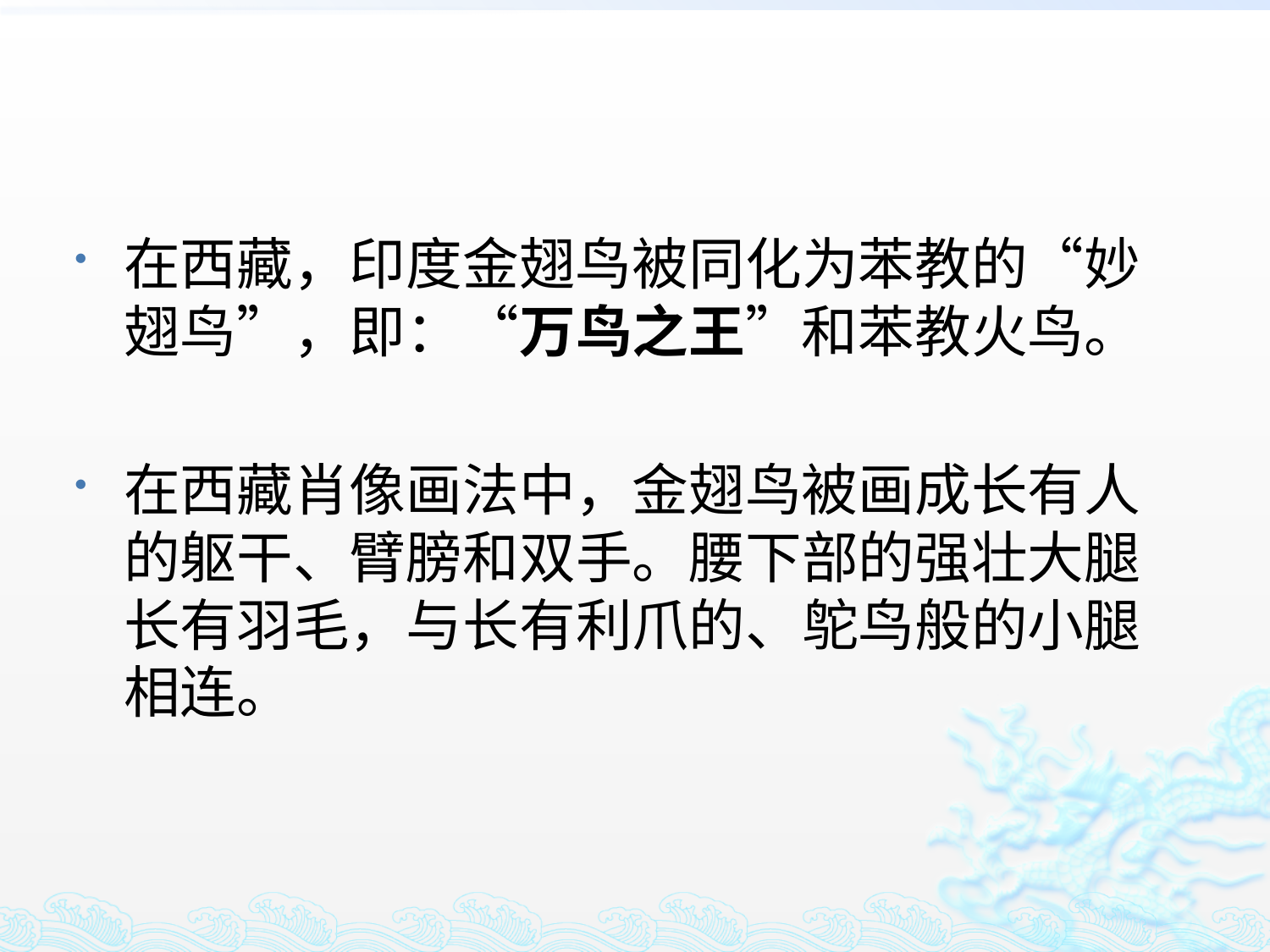

在西藏，印度金翅鸟被同化为苯教的“妙翅鸟”，即：“万鸟之王”和苯教火鸟。

在西藏肖像画法中，金翅鸟被画成长有人的躯干、臂膀和双手。腰下部的强壮大腿长有羽毛，与长有利爪的、鸵鸟般的小腿相连。